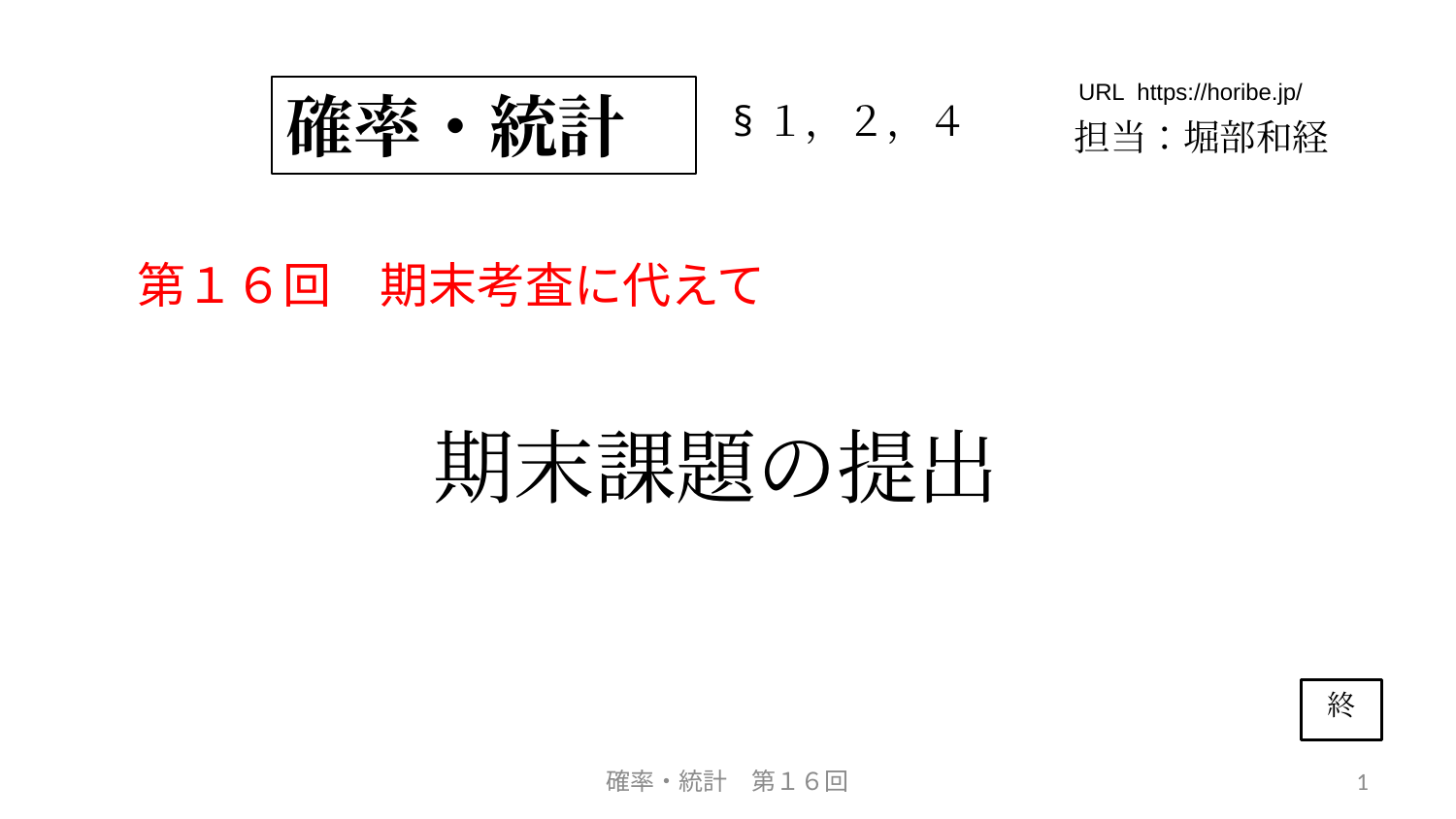

URL  https://horibe.jp/
確率・統計
§１，２，４
担当：堀部和経
第１６回　期末考査に代えて
期末課題の提出
終

確率・統計　第１６回
1